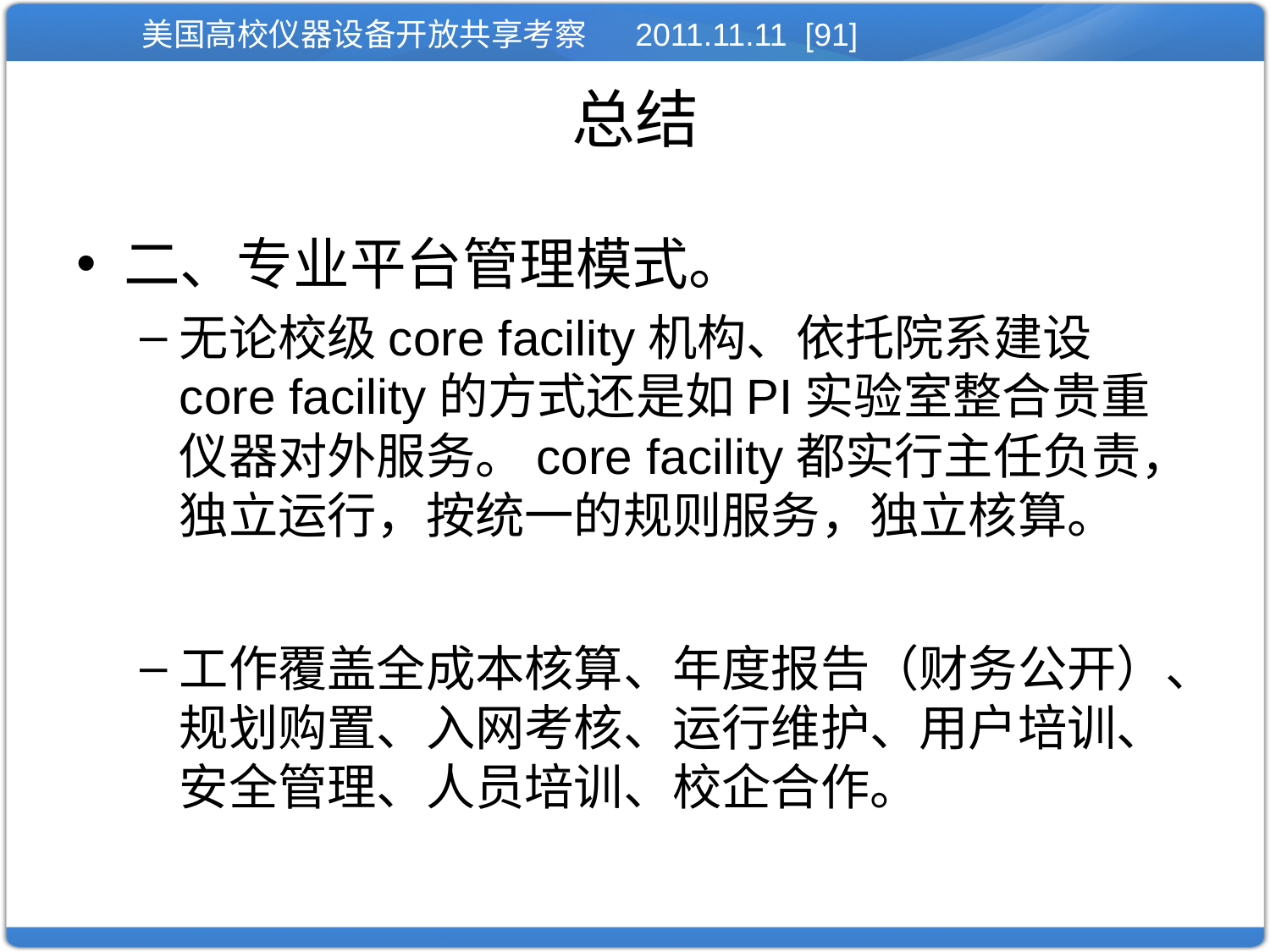

# 总结
二、专业平台管理模式。
无论校级core facility机构、依托院系建设core facility的方式还是如PI实验室整合贵重仪器对外服务。core facility都实行主任负责，独立运行，按统一的规则服务，独立核算。

工作覆盖全成本核算、年度报告（财务公开）、规划购置、入网考核、运行维护、用户培训、安全管理、人员培训、校企合作。